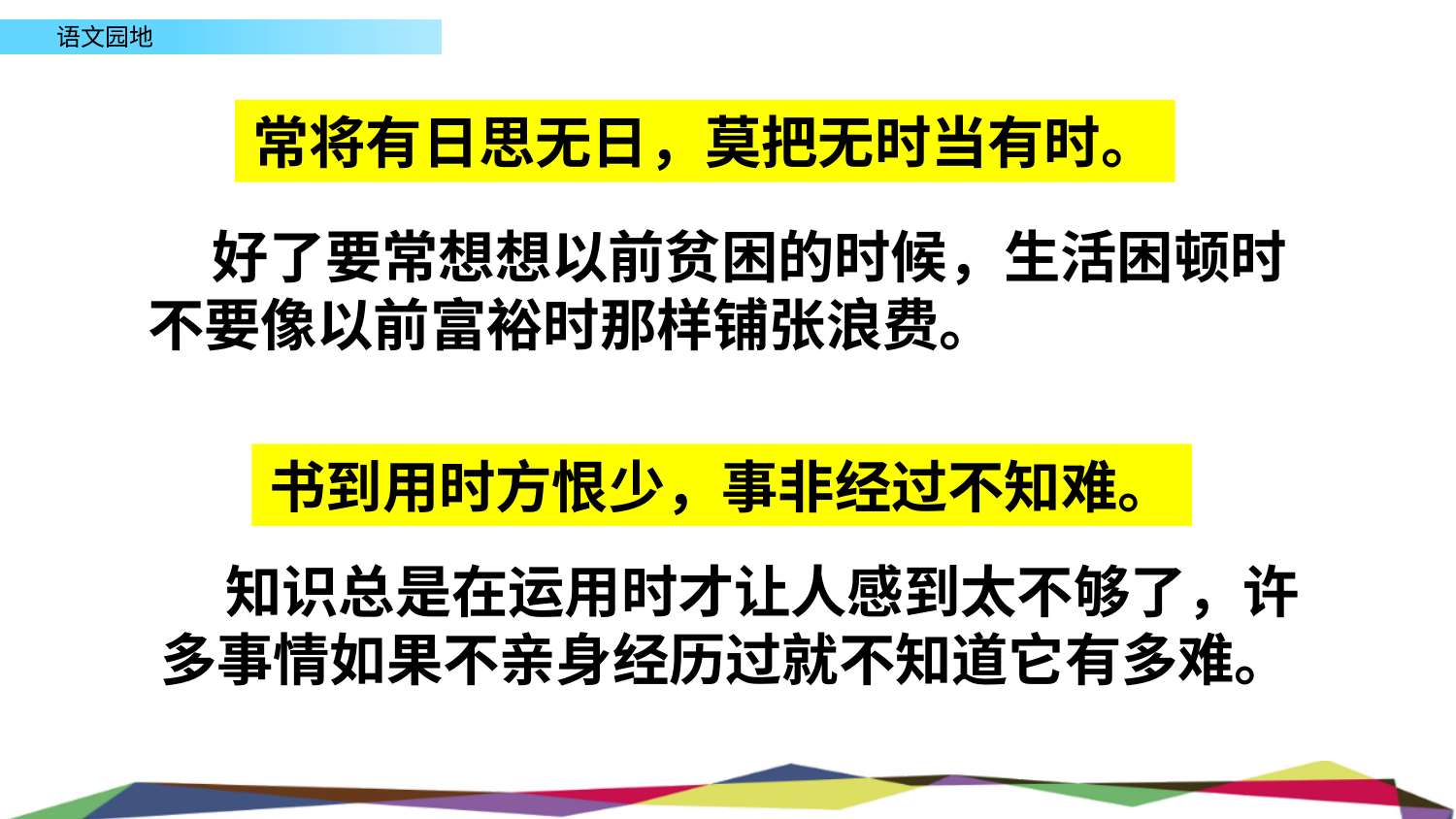

常将有日思无日，莫把无时当有时。
    好了要常想想以前贫困的时候，生活困顿时不要像以前富裕时那样铺张浪费。
书到用时方恨少，事非经过不知难。
    知识总是在运用时才让人感到太不够了，许多事情如果不亲身经历过就不知道它有多难。